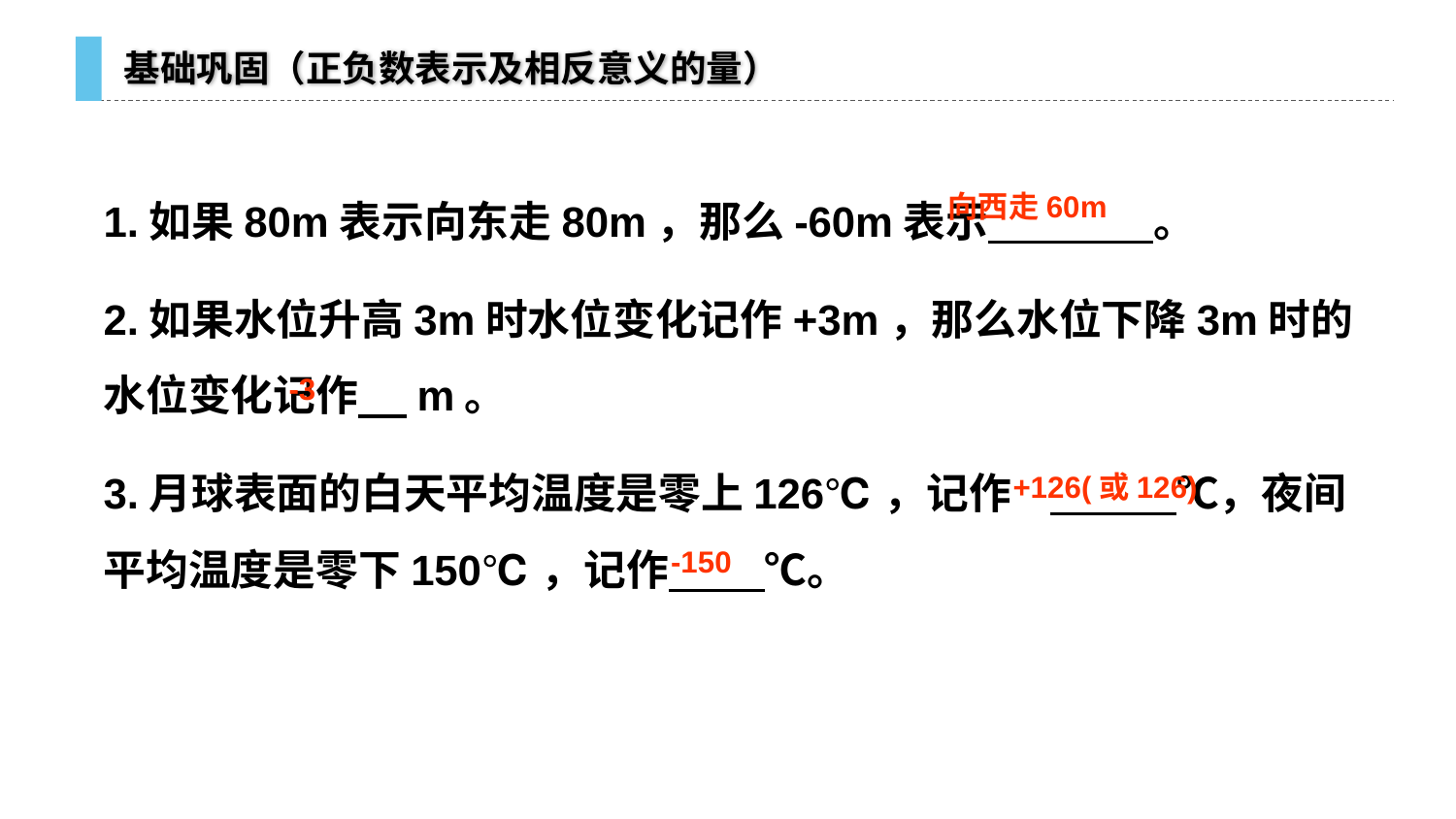

基础巩固（正负数表示及相反意义的量）
1.如果80m表示向东走80m，那么-60m表示                 。
2.如果水位升高3m时水位变化记作+3m，那么水位下降3m时的水位变化记作     m。
3.月球表面的白天平均温度是零上126℃，记作                 ℃，夜间平均温度是零下150℃，记作          ℃。
向西走60m
-3
+126(或126)
-150